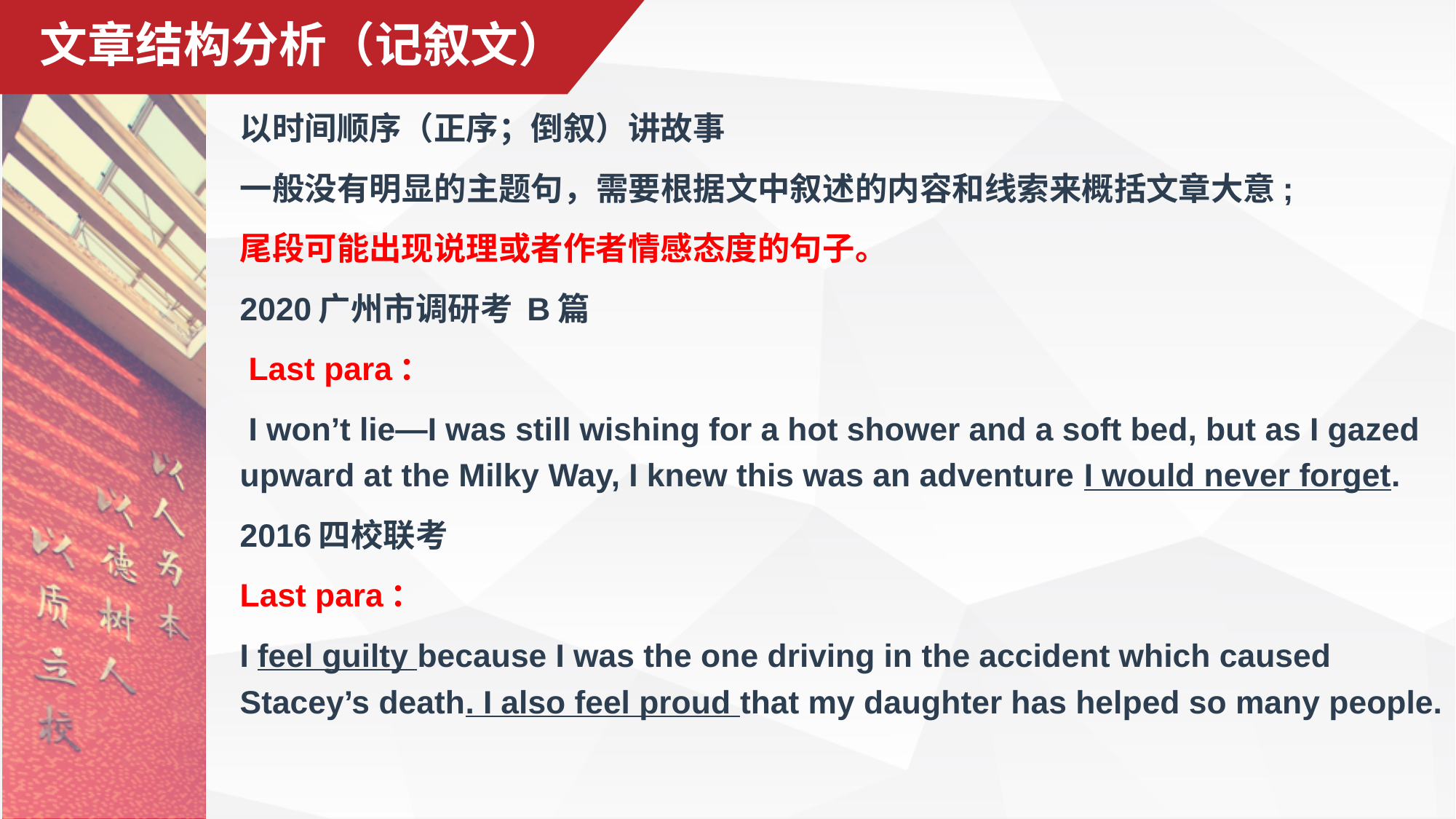

# 文章结构分析（记叙文）
以时间顺序（正序；倒叙）讲故事
一般没有明显的主题句，需要根据文中叙述的内容和线索来概括文章大意;
尾段可能出现说理或者作者情感态度的句子。
2020广州市调研考 B篇
 Last para：
 I won’t lie—I was still wishing for a hot shower and a soft bed, but as I gazed upward at the Milky Way, I knew this was an adventure I would never forget.
2016四校联考
Last para：
I feel guilty because I was the one driving in the accident which caused Stacey’s death. I also feel proud that my daughter has helped so many people.